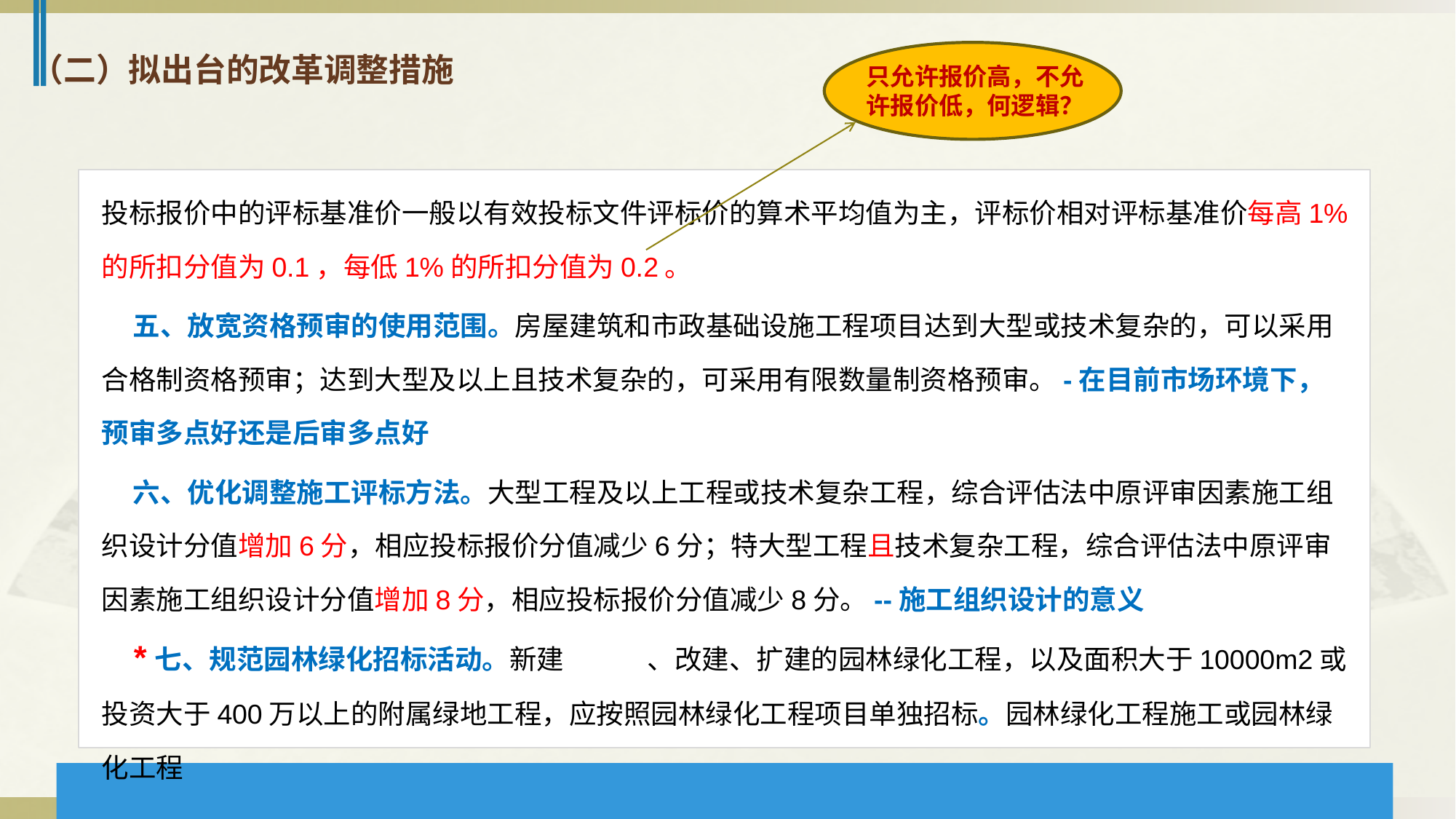

（二）拟出台的改革调整措施
只允许报价高，不允许报价低，何逻辑？

投标报价中的评标基准价一般以有效投标文件评标价的算术平均值为主，评标价相对评标基准价每高1%的所扣分值为0.1，每低1%的所扣分值为0.2。
    五、放宽资格预审的使用范围。房屋建筑和市政基础设施工程项目达到大型或技术复杂的，可以采用合格制资格预审；达到大型及以上且技术复杂的，可采用有限数量制资格预审。-在目前市场环境下，预审多点好还是后审多点好
    六、优化调整施工评标方法。大型工程及以上工程或技术复杂工程，综合评估法中原评审因素施工组织设计分值增加6分，相应投标报价分值减少6分；特大型工程且技术复杂工程，综合评估法中原评审因素施工组织设计分值增加8分，相应投标报价分值减少8分。--施工组织设计的意义
    *七、规范园林绿化招标活动。新建	、改建、扩建的园林绿化工程，以及面积大于10000m2或投资大于400万以上的附属绿地工程，应按照园林绿化工程项目单独招标。园林绿化工程施工或园林绿化工程